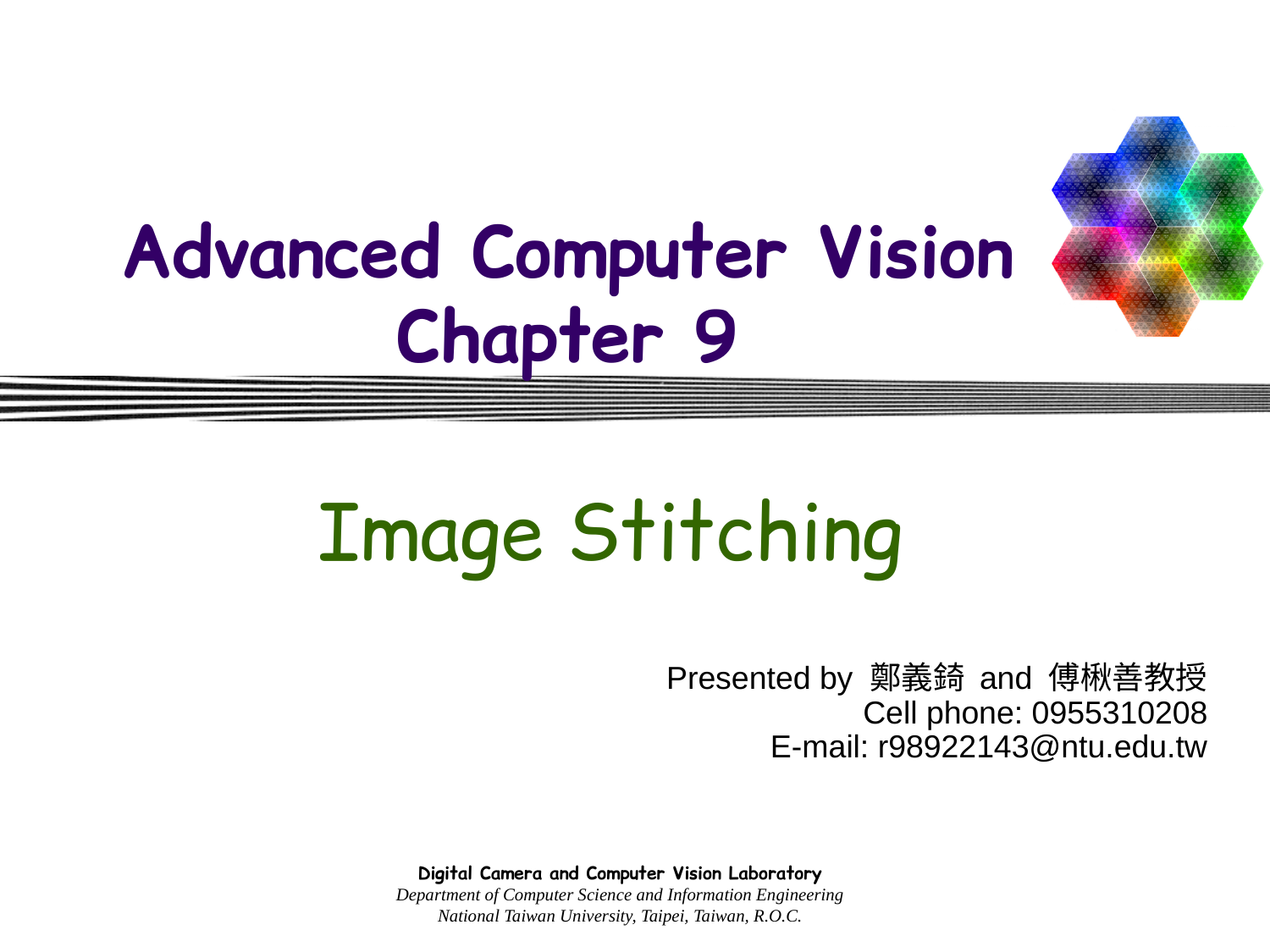

# Advanced Computer Vision Chapter 9
Image Stitching
Presented by 鄭義錡 and 傅楸善教授
Cell phone: 0955310208
E-mail: r98922143@ntu.edu.tw

Digital Camera and Computer Vision Laboratory
Department of Computer Science and Information Engineering
National Taiwan University, Taipei, Taiwan, R.O.C.